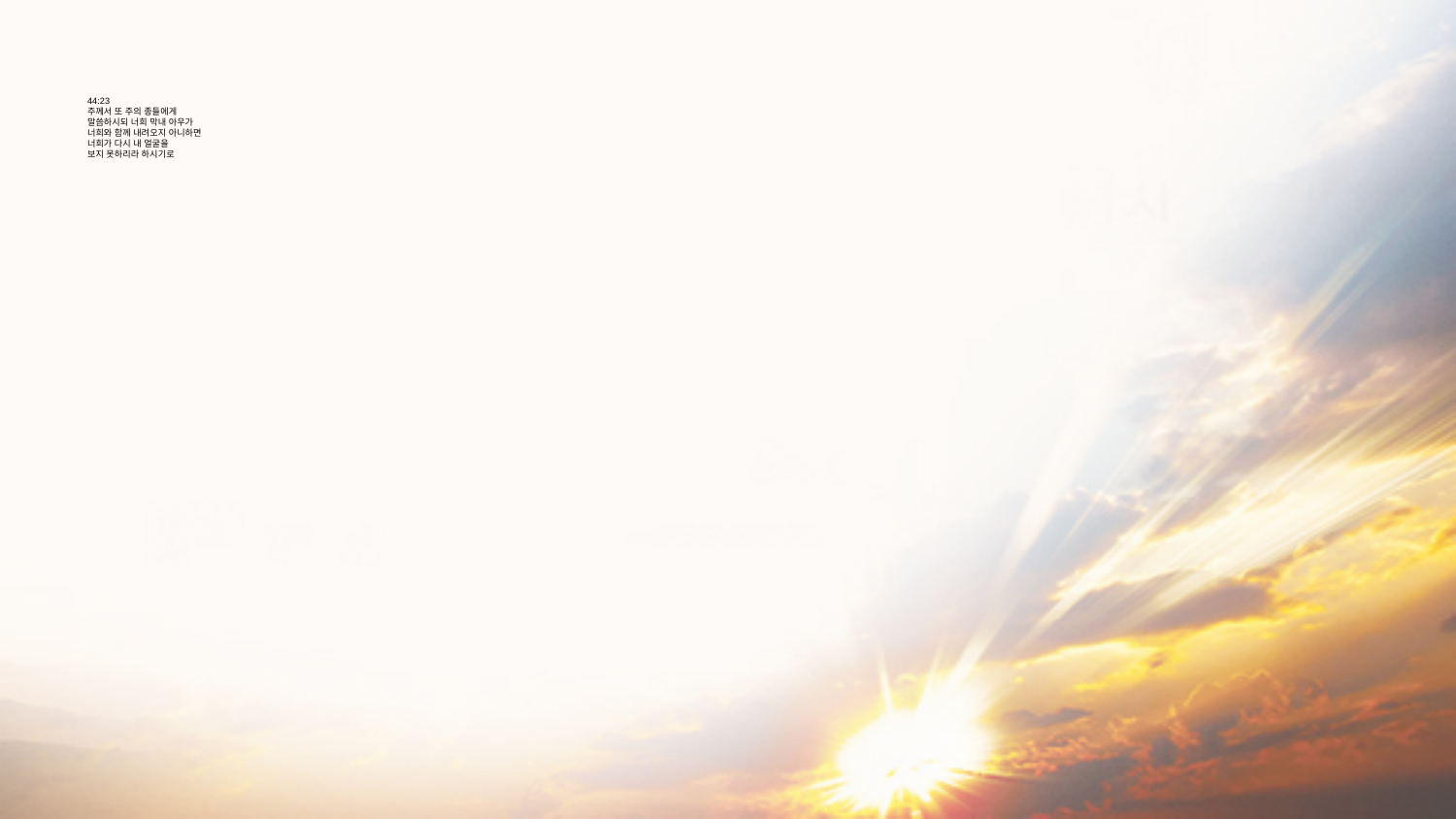

# 44:23 주께서 또 주의 종들에게 말씀하시되 너희 막내 아우가 너희와 함께 내려오지 아니하면 너희가 다시 내 얼굴을 보지 못하리라 하시기로